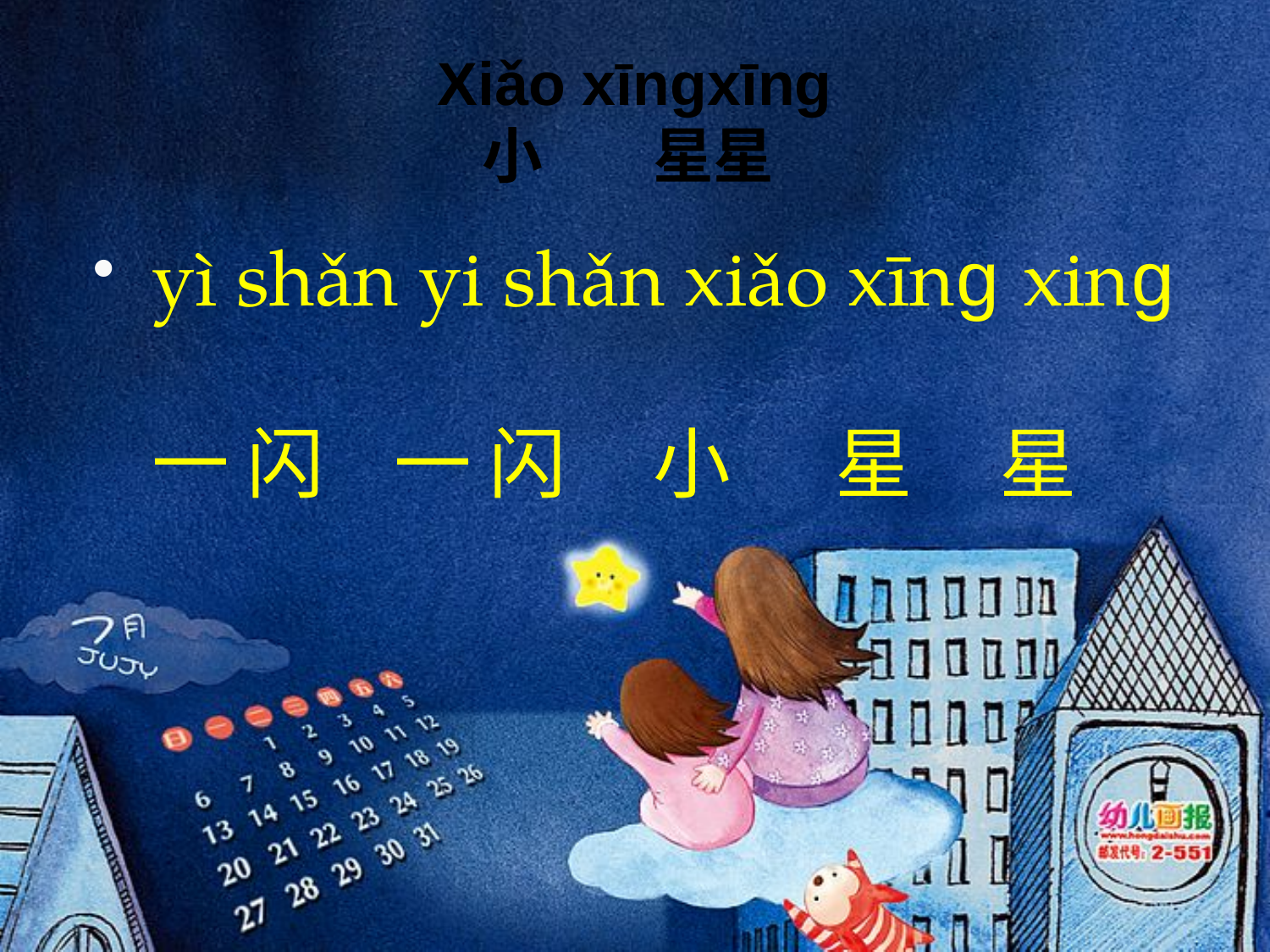

# Xiǎo xīngxīng 小        星星
yì shǎn yi shǎn xiǎo xīnɡ xinɡ
一 闪    一 闪     小      星     星